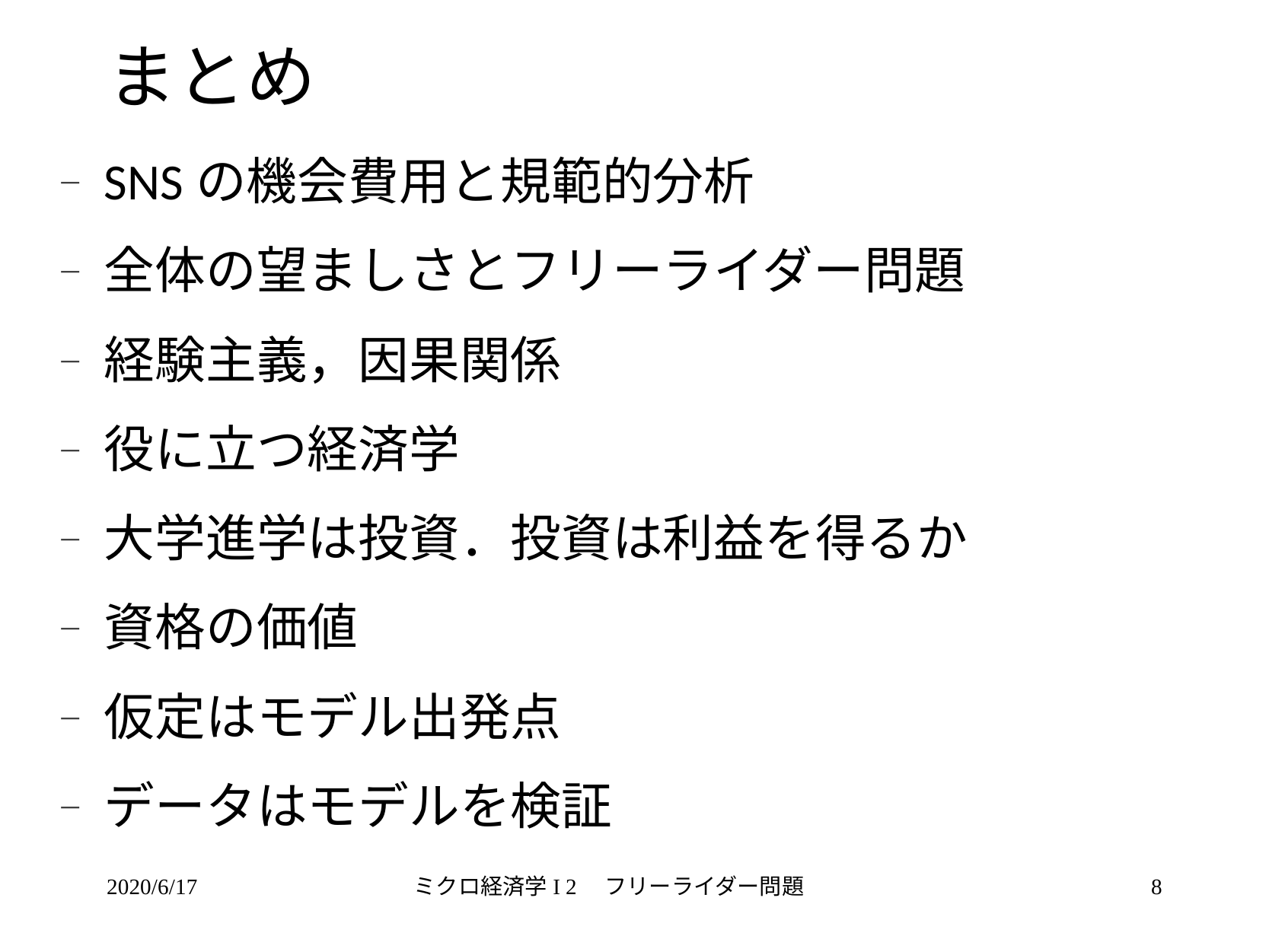

# まとめ
SNSの機会費用と規範的分析
全体の望ましさとフリーライダー問題
経験主義，因果関係
役に立つ経済学
大学進学は投資．投資は利益を得るか
資格の価値
仮定はモデル出発点
データはモデルを検証

2020/6/17
ミクロ経済学I 2　フリーライダー問題
8